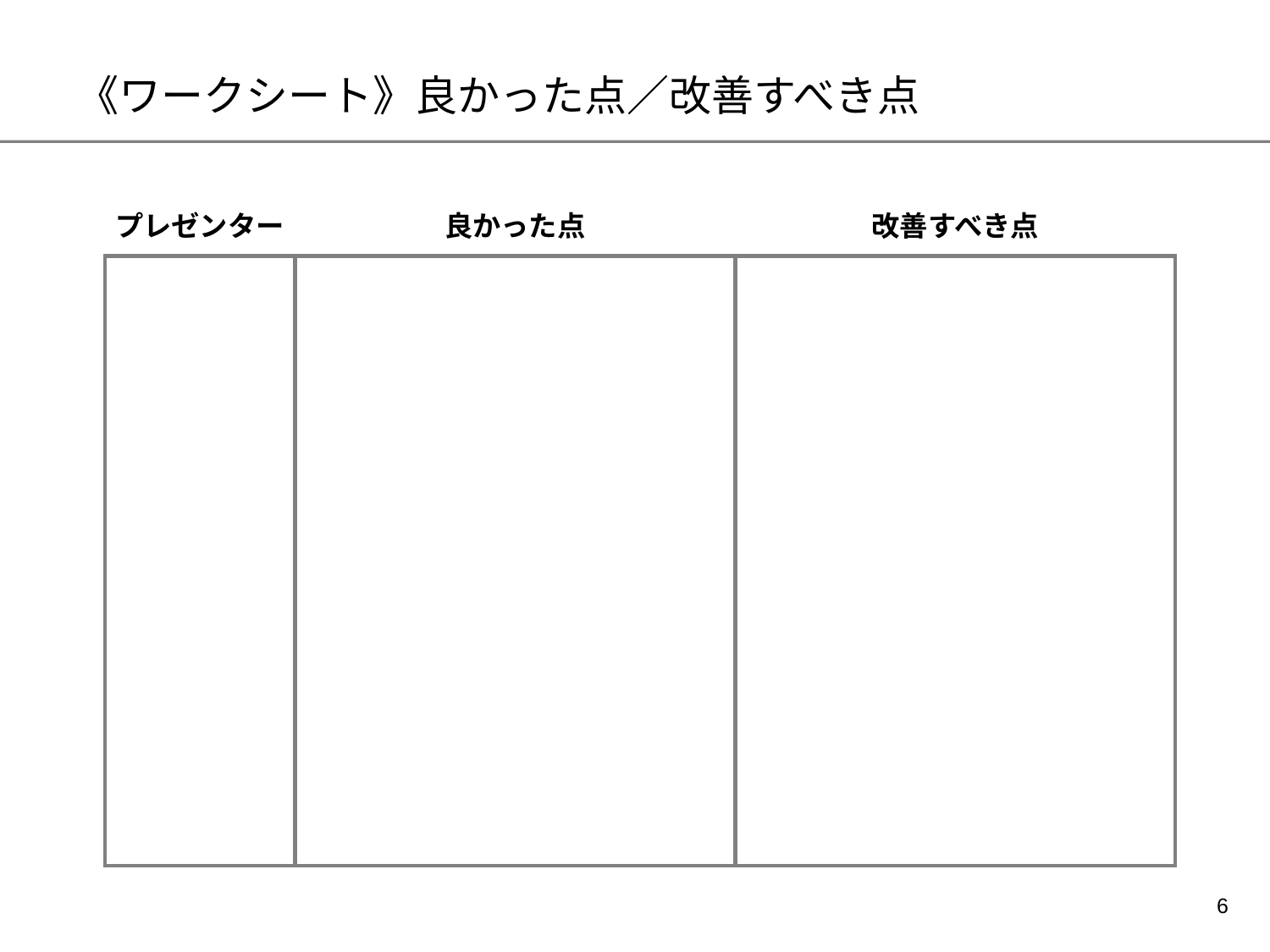

# 《ワークシート》良かった点／改善すべき点

プレゼンター
良かった点
改善すべき点

6